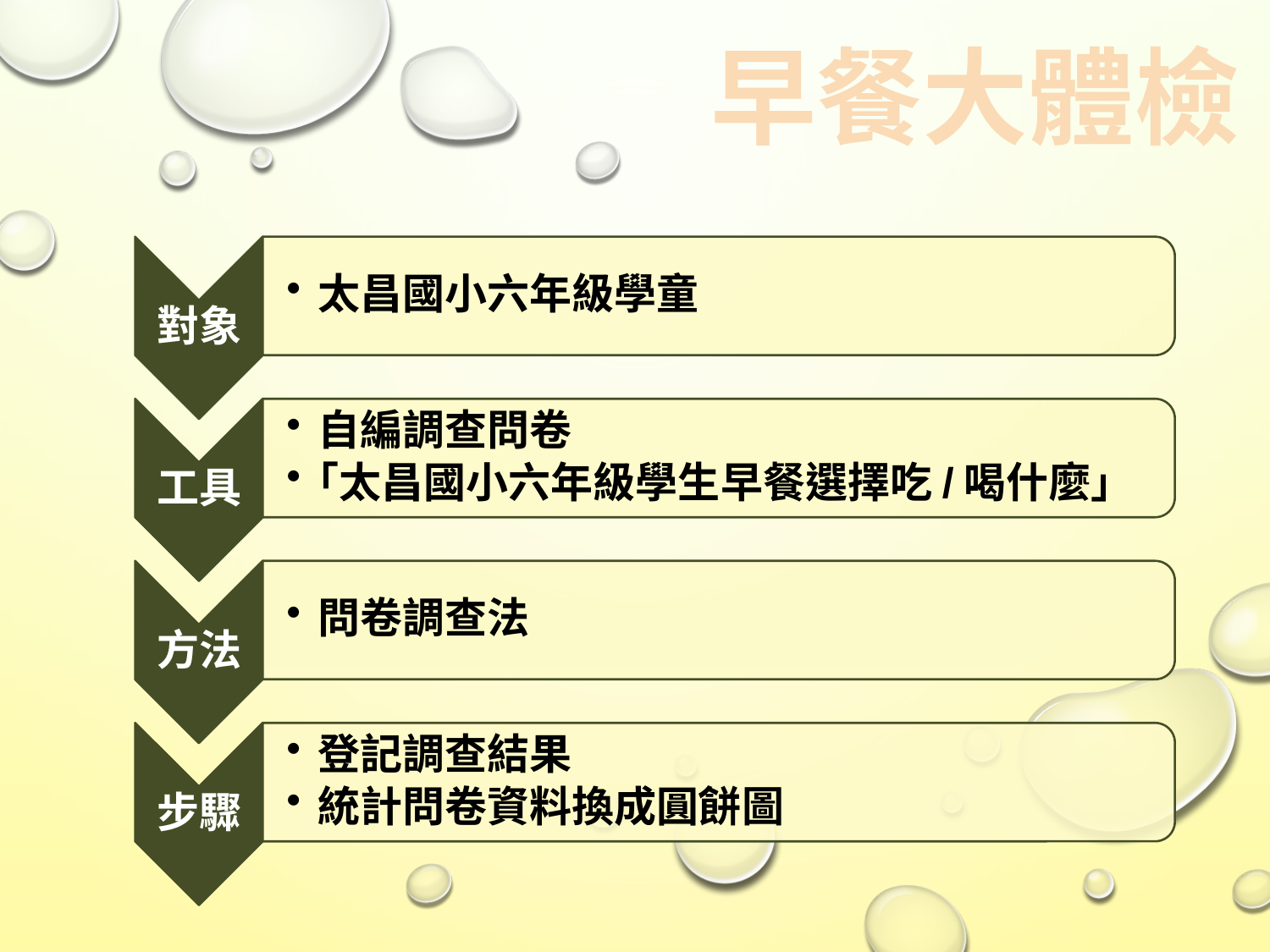

# 早餐大體檢
對象
太昌國小六年級學童
工具
自編調查問卷
｢太昌國小六年級學生早餐選擇吃/喝什麼｣
方法
問卷調查法
步驟
登記調查結果
統計問卷資料換成圓餅圖